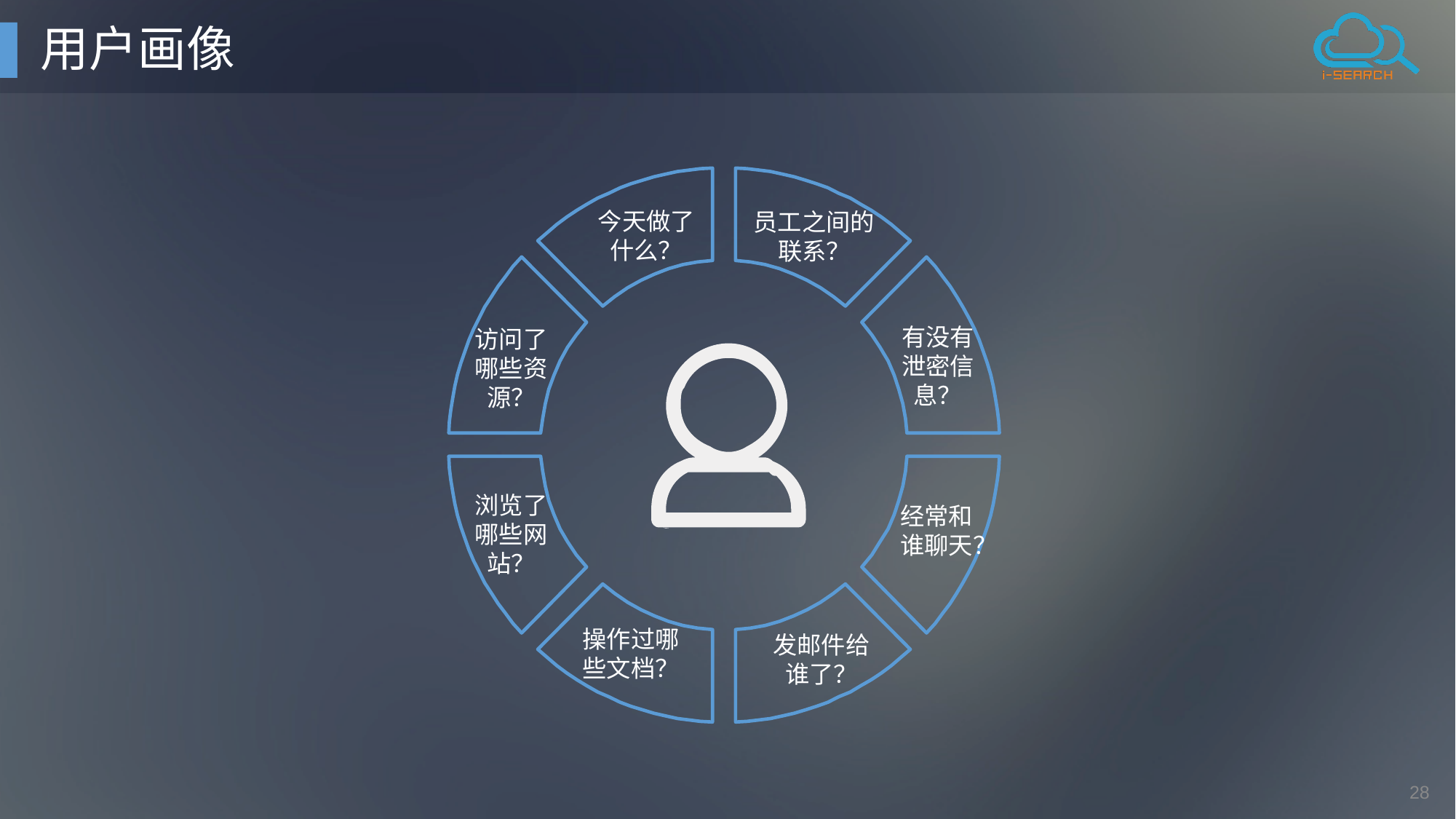

# 用户画像

今天做了什么？
员工之间的联系？

有没有泄密信息？
访问了哪些资源？

浏览了哪些网站？
经常和谁聊天？

操作过哪些文档？
发邮件给谁了？